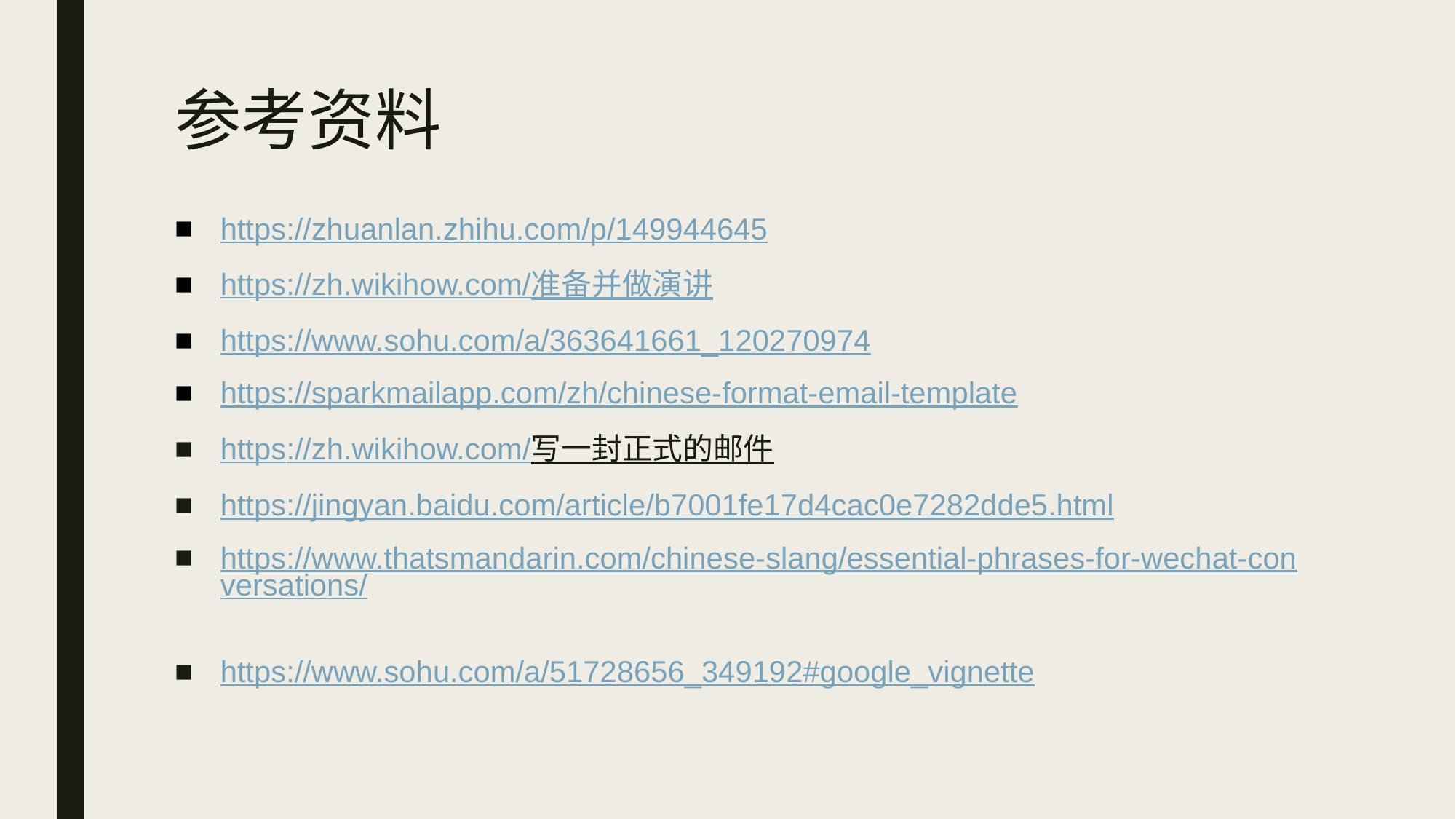

# 参考资料
https://zhuanlan.zhihu.com/p/149944645
https://zh.wikihow.com/准备并做演讲
https://www.sohu.com/a/363641661_120270974
https://sparkmailapp.com/zh/chinese-format-email-template
https://zh.wikihow.com/写一封正式的邮件
https://jingyan.baidu.com/article/b7001fe17d4cac0e7282dde5.html
https://www.thatsmandarin.com/chinese-slang/essential-phrases-for-wechat-conversations/
https://www.sohu.com/a/51728656_349192#google_vignette